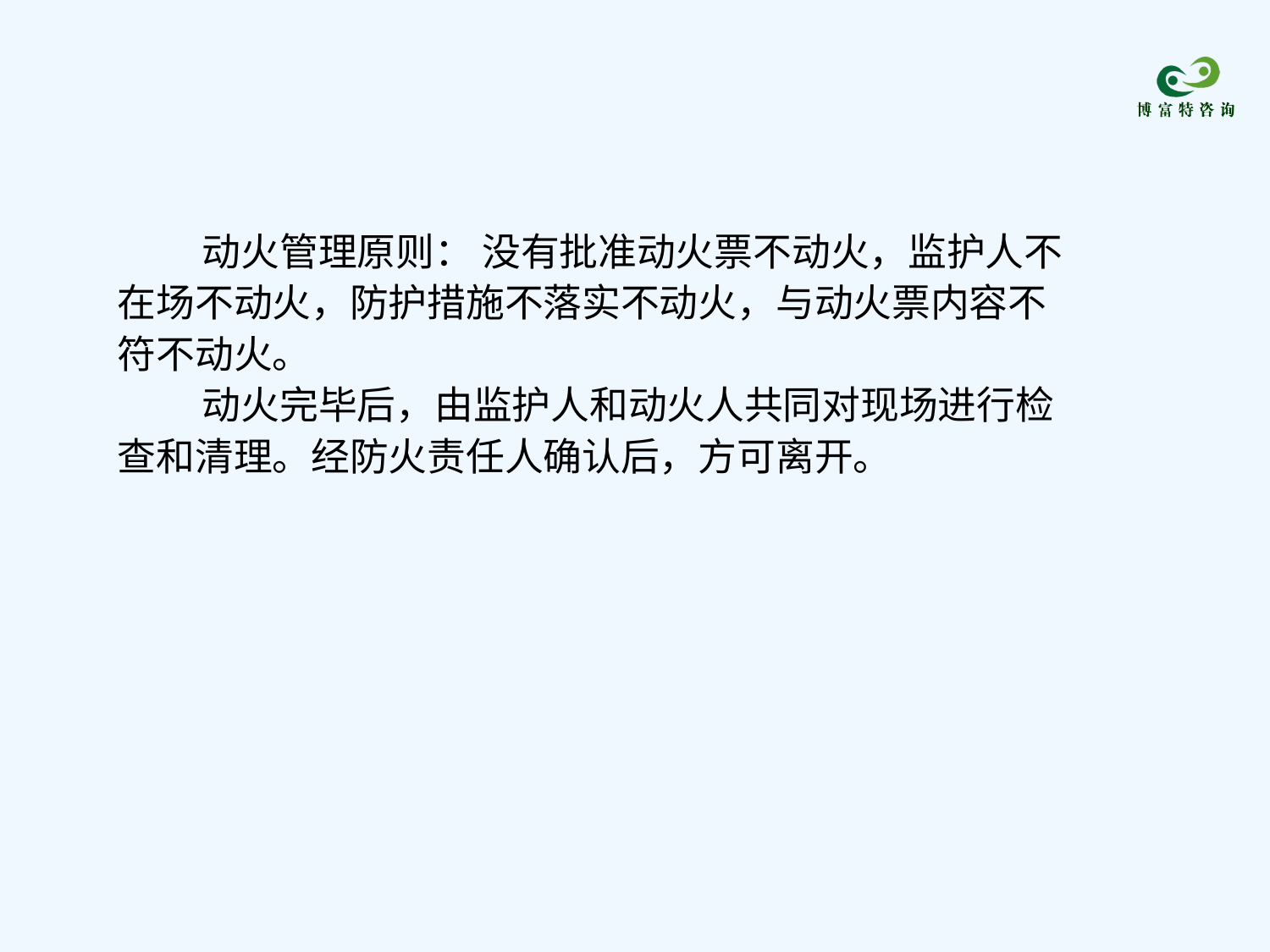

动火管理原则： 没有批准动火票不动火，监护人不在场不动火，防护措施不落实不动火，与动火票内容不符不动火。
  动火完毕后，由监护人和动火人共同对现场进行检查和清理。经防火责任人确认后，方可离开。

61